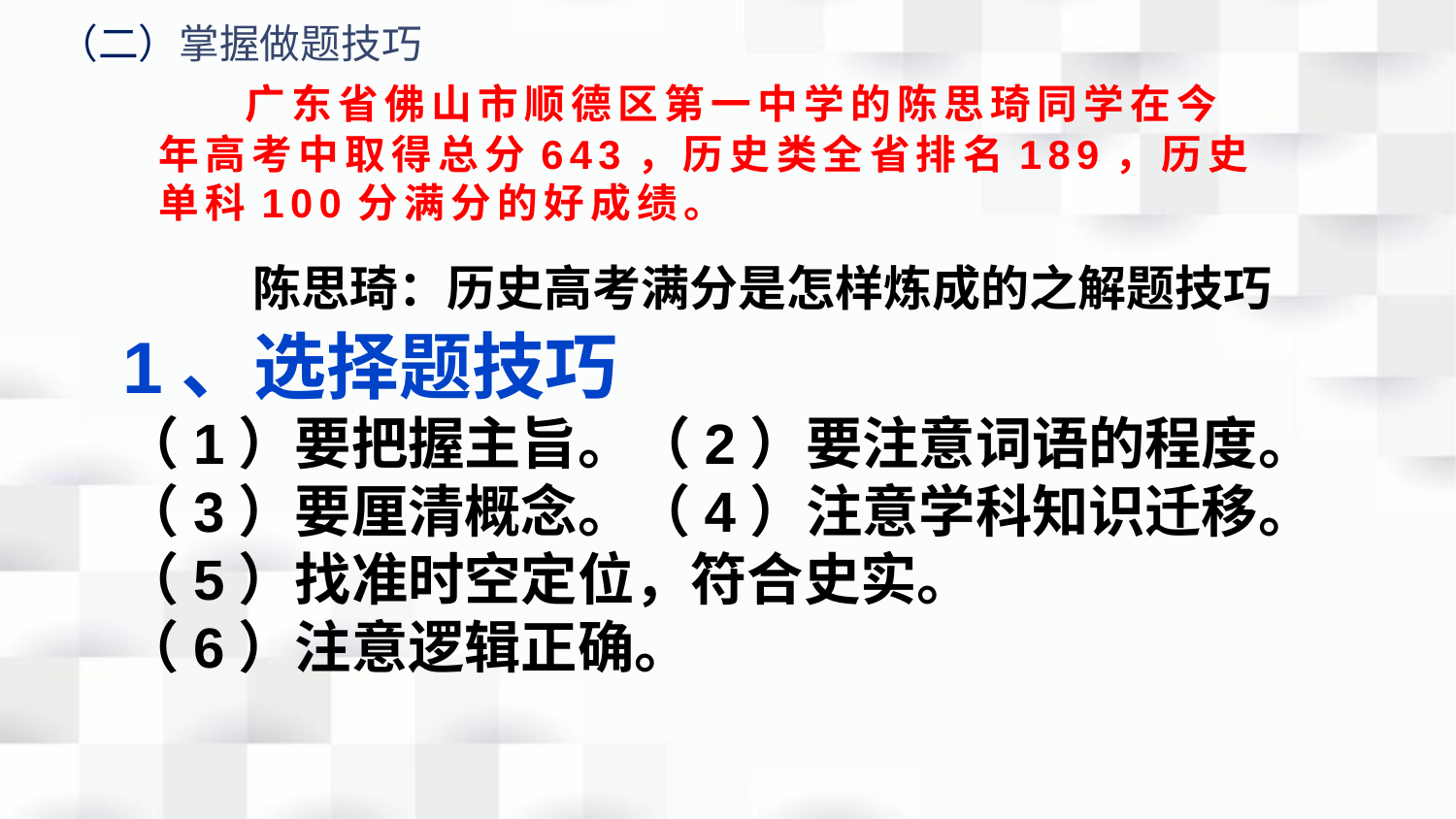

（二）掌握做题技巧

# 广东省佛山市顺德区第一中学的陈思琦同学在今年高考中取得总分643，历史类全省排名189，历史单科100分满分的好成绩。
       陈思琦：历史高考满分是怎样炼成的之解题技巧
1、选择题技巧
（1）要把握主旨。（2）要注意词语的程度。
（3）要厘清概念。（4）注意学科知识迁移。
（5）找准时空定位，符合史实。
（6）注意逻辑正确。